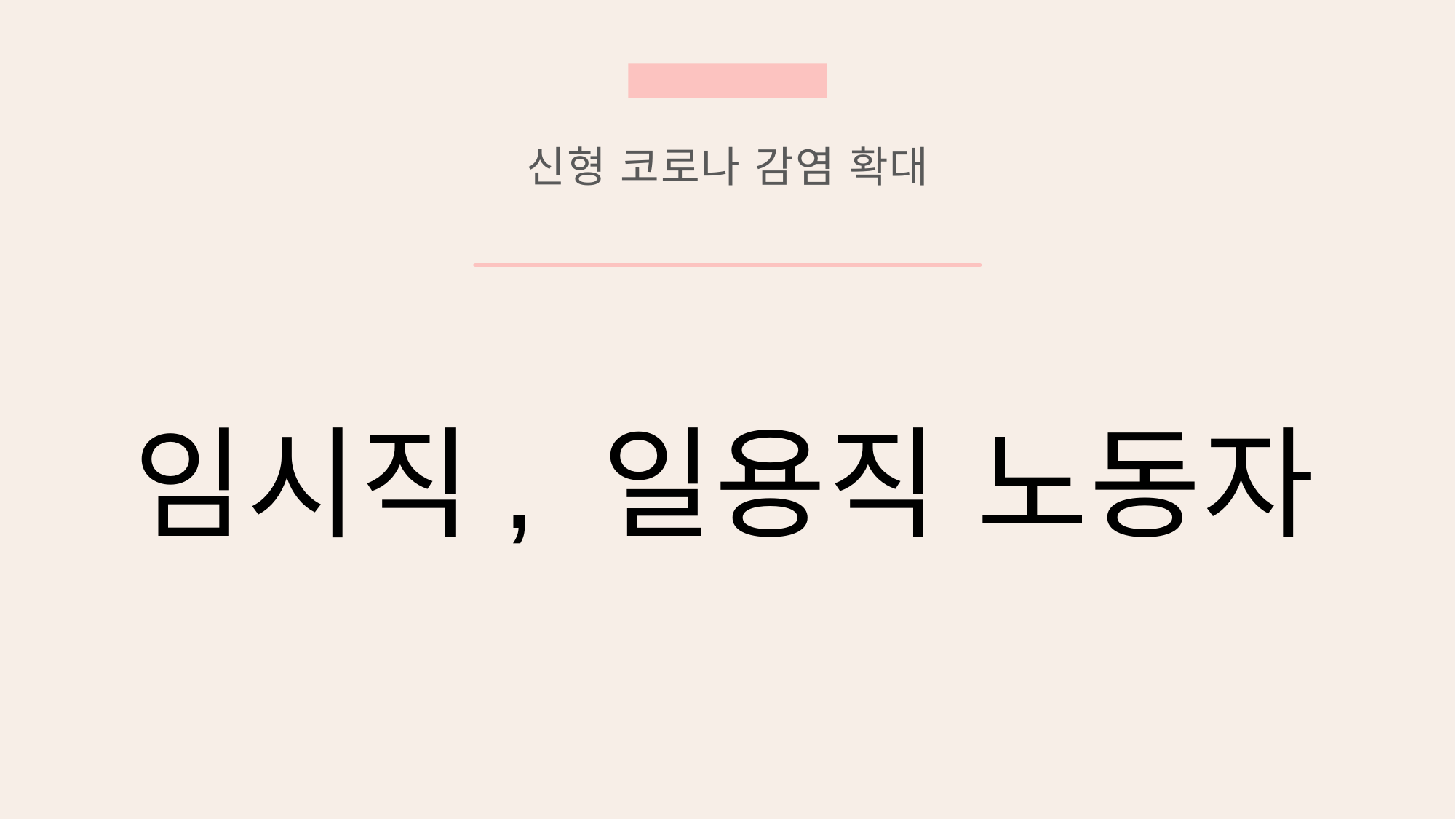

신형 코로나 감염 확대
임시직, 일용직 노동자